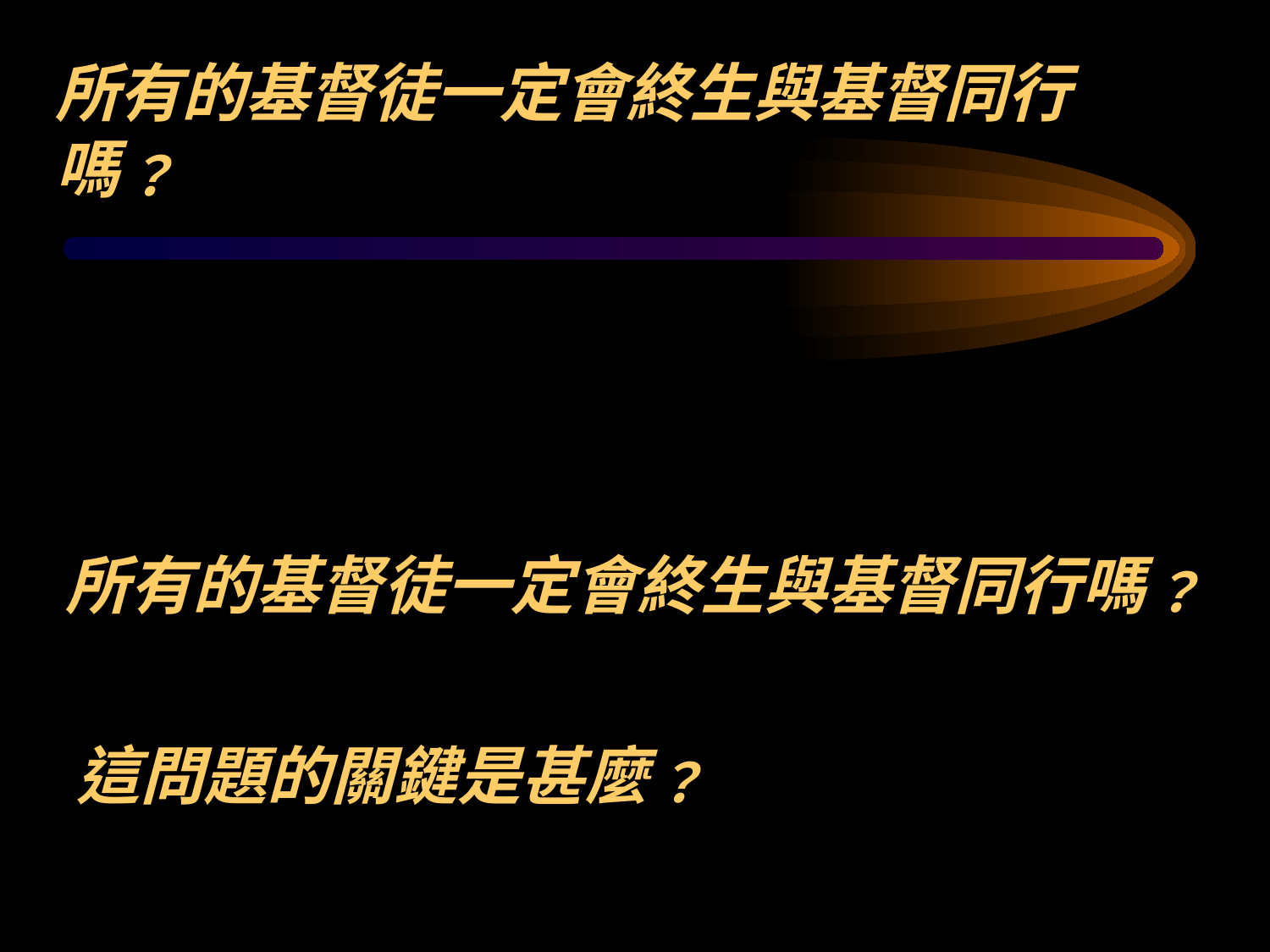

# 所有的基督徒一定會終生與基督同行嗎﹖
所有的基督徒一定會終生與基督同行嗎﹖
這問題的關鍵是甚麼﹖